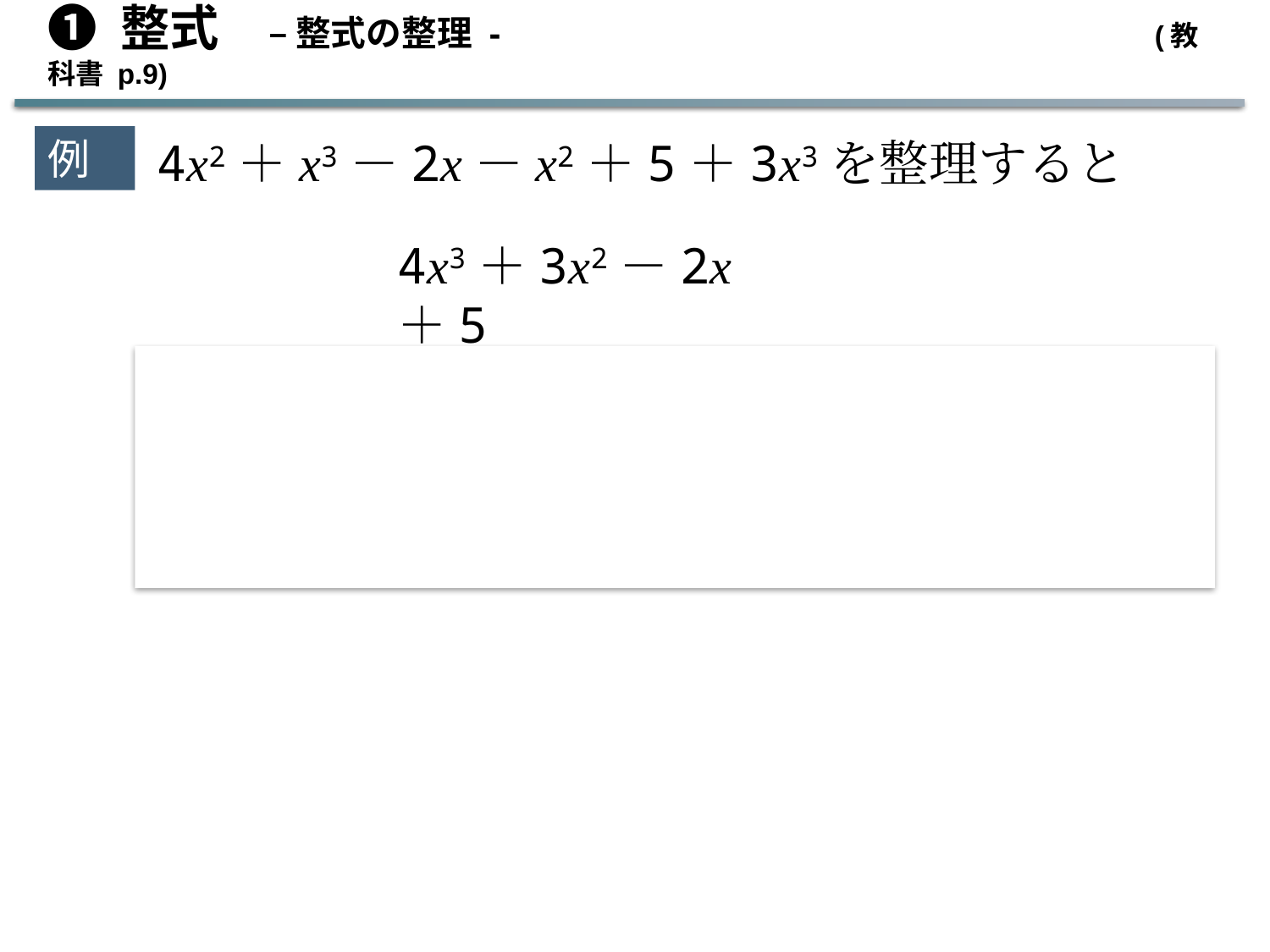

➊ 整式　– 整式の整理 -　				       (教科書 p.9)
例３
4x2＋x3－2x－x2＋5＋3x3を整理すると

4x3＋3x2－2x＋5

例3のように，整式を整理し，項を次数の高いものから順に並べることを，(　降べきの順　)に整理するという。